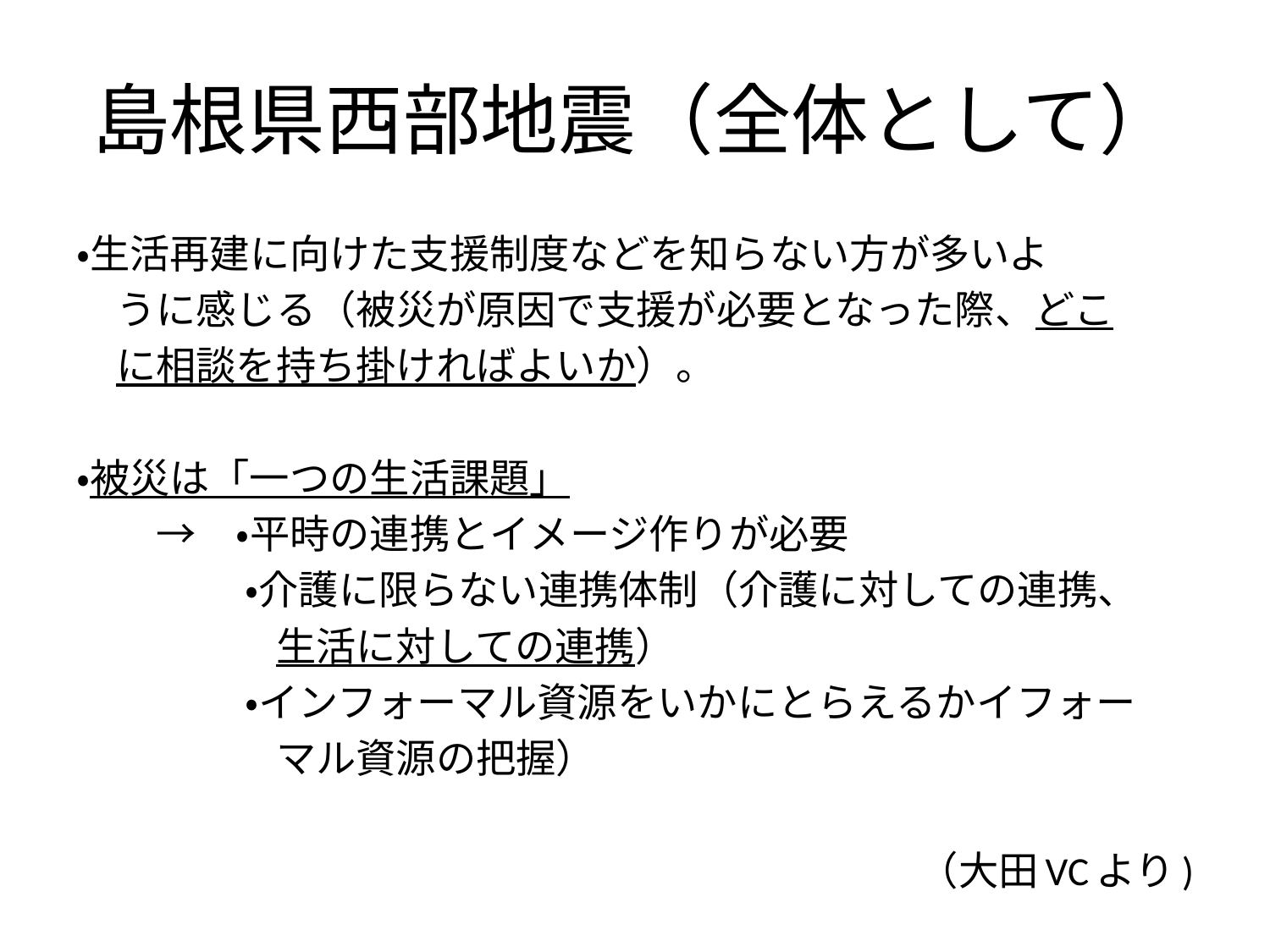

# 島根県西部地震（全体として）
・生活再建に向けた支援制度などを知らない方が多いよ
　うに感じる（被災が原因で支援が必要となった際、どこ
　に相談を持ち掛ければよいか）。

・被災は「一つの生活課題」
　　→　・平時の連携とイメージ作りが必要
　　　　 ・介護に限らない連携体制（介護に対しての連携、
　　　　　生活に対しての連携）
　　　　 ・インフォーマル資源をいかにとらえるかイフォー
　　　　　マル資源の把握）

（大田VCより)